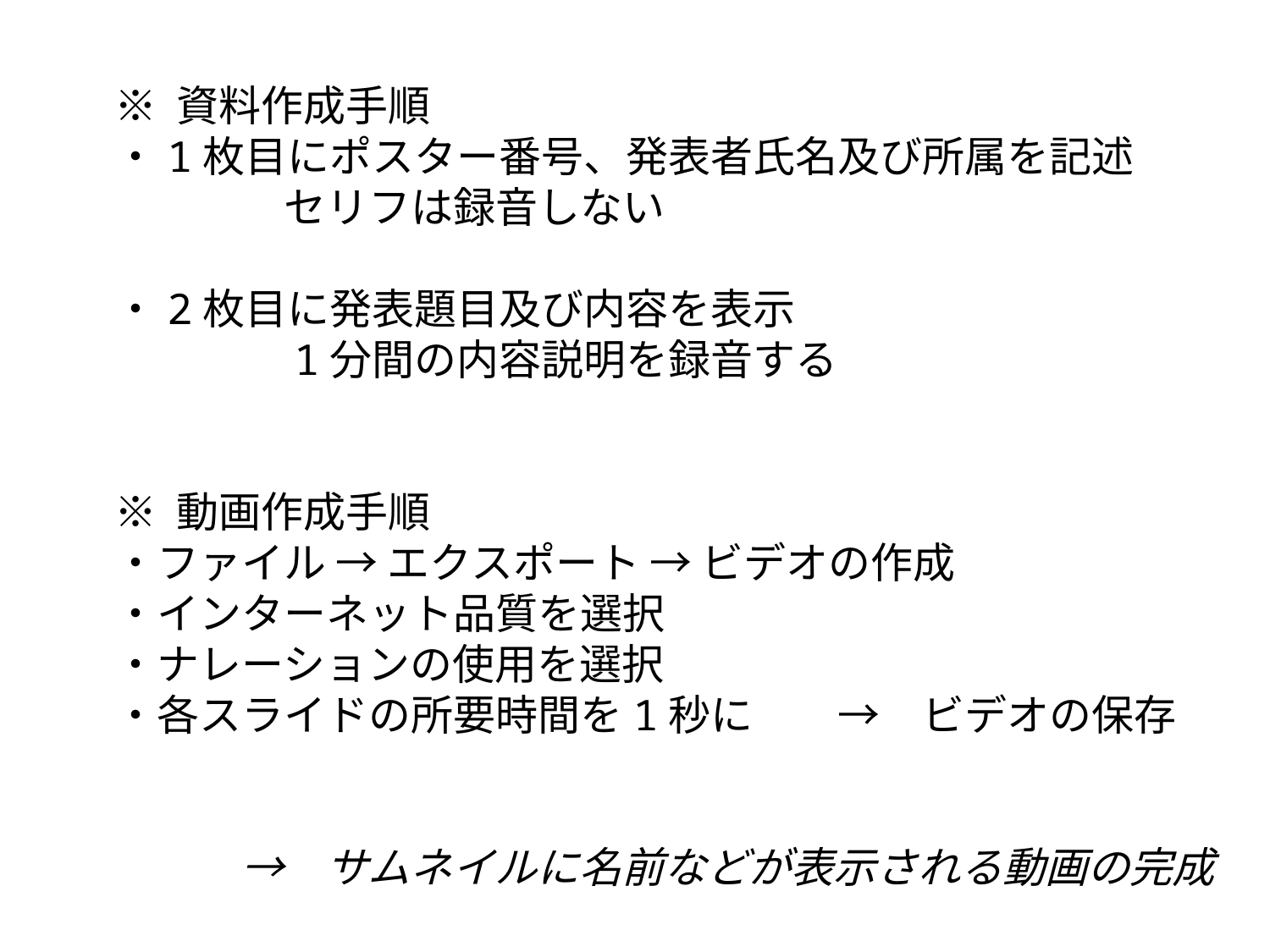

※ 資料作成手順
・1枚目にポスター番号、発表者氏名及び所属を記述
　　　　セリフは録音しない

・2枚目に発表題目及び内容を表示
　　　　1分間の内容説明を録音する

※ 動画作成手順
・ファイル → エクスポート → ビデオの作成
・インターネット品質を選択
・ナレーションの使用を選択
・各スライドの所要時間を1秒に　　→　ビデオの保存

　　　→　サムネイルに名前などが表示される動画の完成